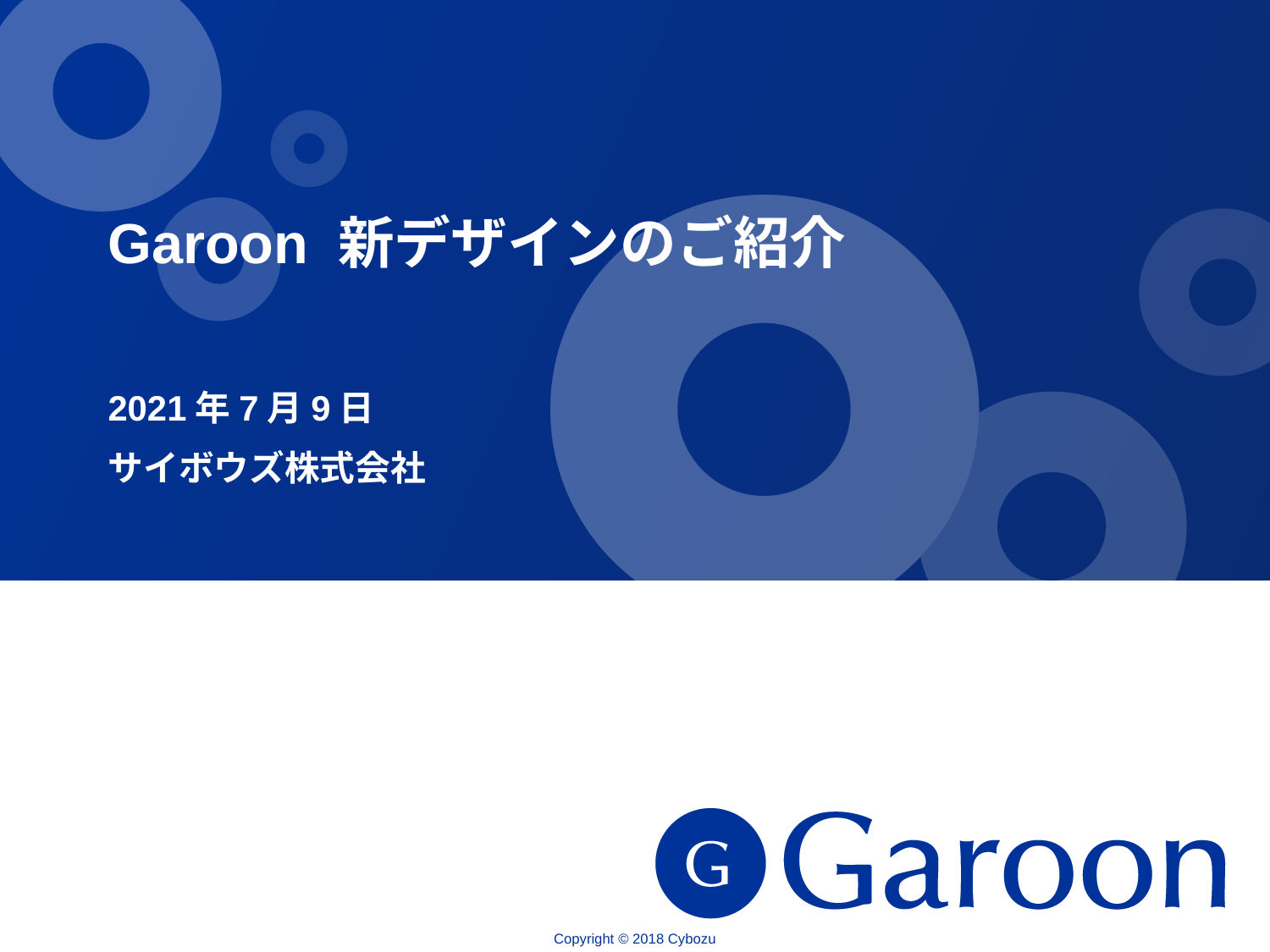

# Garoon 新デザインのご紹介
2021年7月9日
サイボウズ株式会社

Copyright © 2018 Cybozu